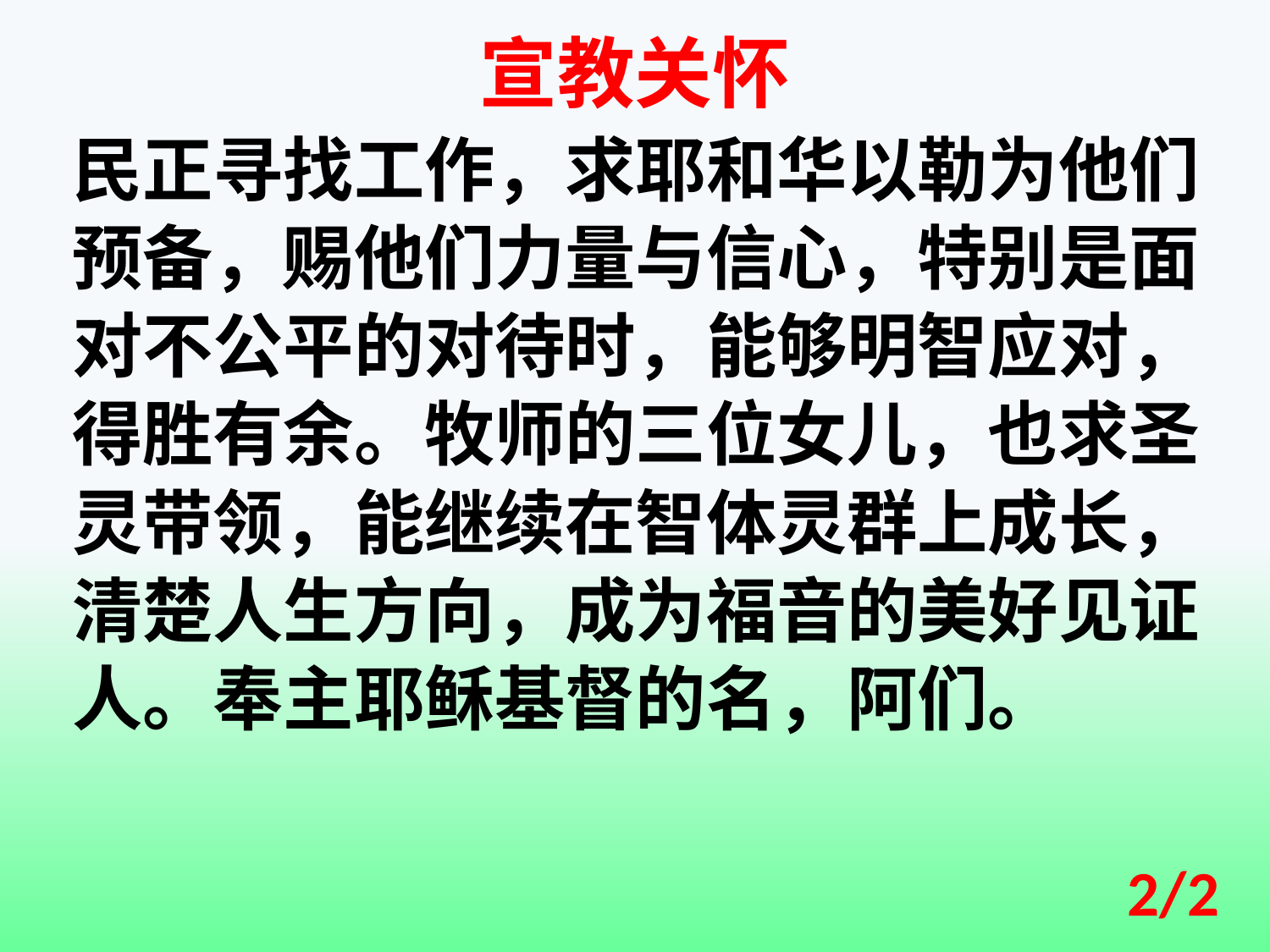

宣教关怀
民正寻找工作，求耶和华以勒为他们预备，赐他们力量与信心，特别是面对不公平的对待时，能够明智应对，得胜有余。牧师的三位女儿，也求圣灵带领，能继续在智体灵群上成长，清楚人生方向，成为福音的美好见证人。奉主耶稣基督的名，阿们。
2/2